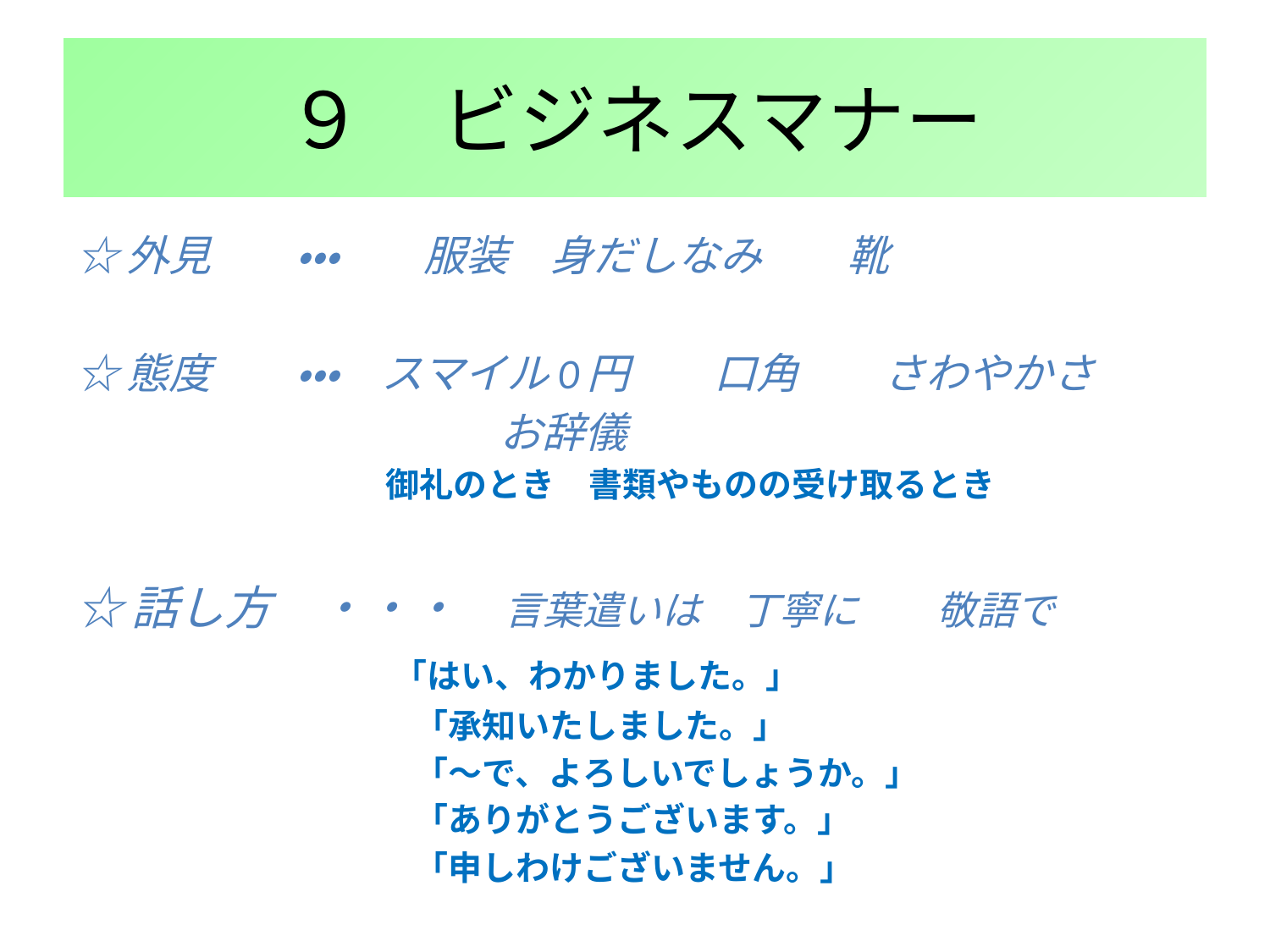

# ９　ビジネスマナー
☆外見　　・・・　　服装　身だしなみ　　靴

☆態度　　・・・　スマイル0円　　口角　　さわやかさ
　　　　　　　　　　お辞儀
　　　　　　　　　　　御礼のとき　書類やものの受け取るとき

☆話し方　・・・　言葉遣いは　丁寧に　　敬語で
　　　　　　　「はい、わかりました。」
　　　　　　　　　　「承知いたしました。」
　　　　　　　　　　「～で、よろしいでしょうか。」
　　　　　　　　　　「ありがとうございます。」
　　　　　　　　　　「申しわけございません。」